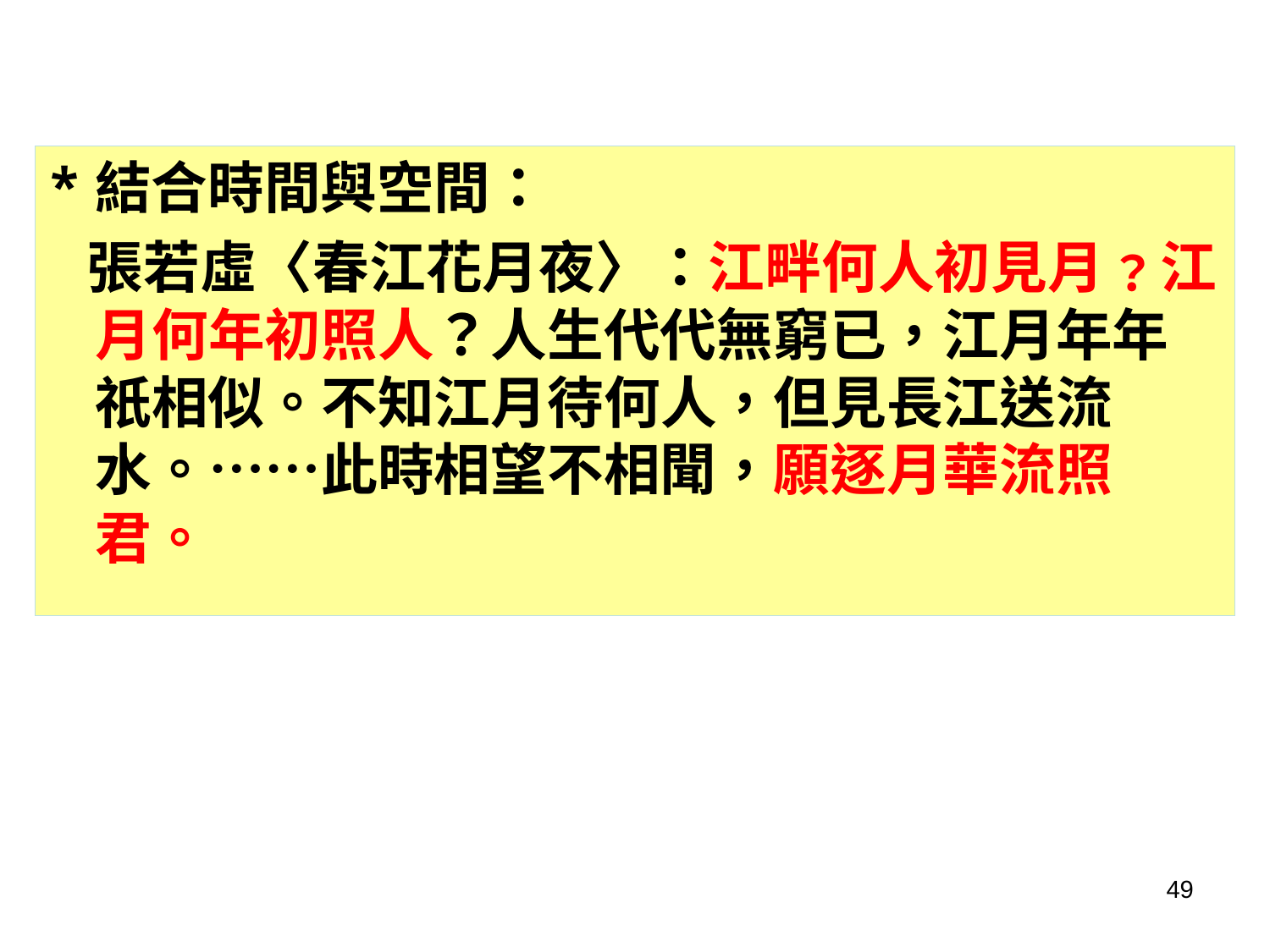

*結合時間與空間：
  張若虛〈春江花月夜〉：江畔何人初見月﹖江月何年初照人？人生代代無窮已，江月年年祇相似。不知江月待何人，但見長江送流水。……此時相望不相聞，願逐月華流照君。
49